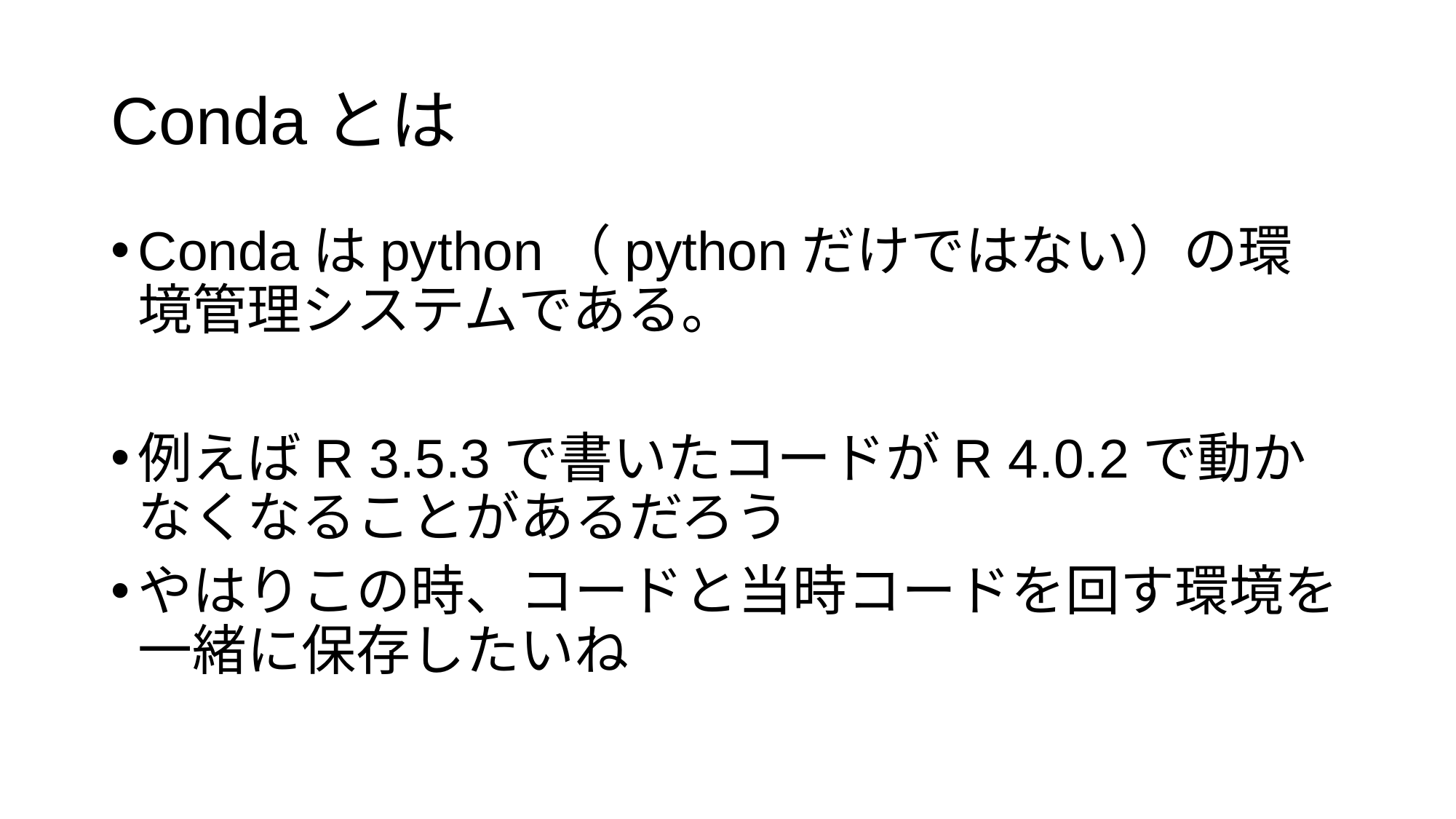

# Condaとは
Condaはpython（pythonだけではない）の環境管理システムである。

例えばR 3.5.3で書いたコードがR 4.0.2で動かなくなることがあるだろう
やはりこの時、コードと当時コードを回す環境を一緒に保存したいね